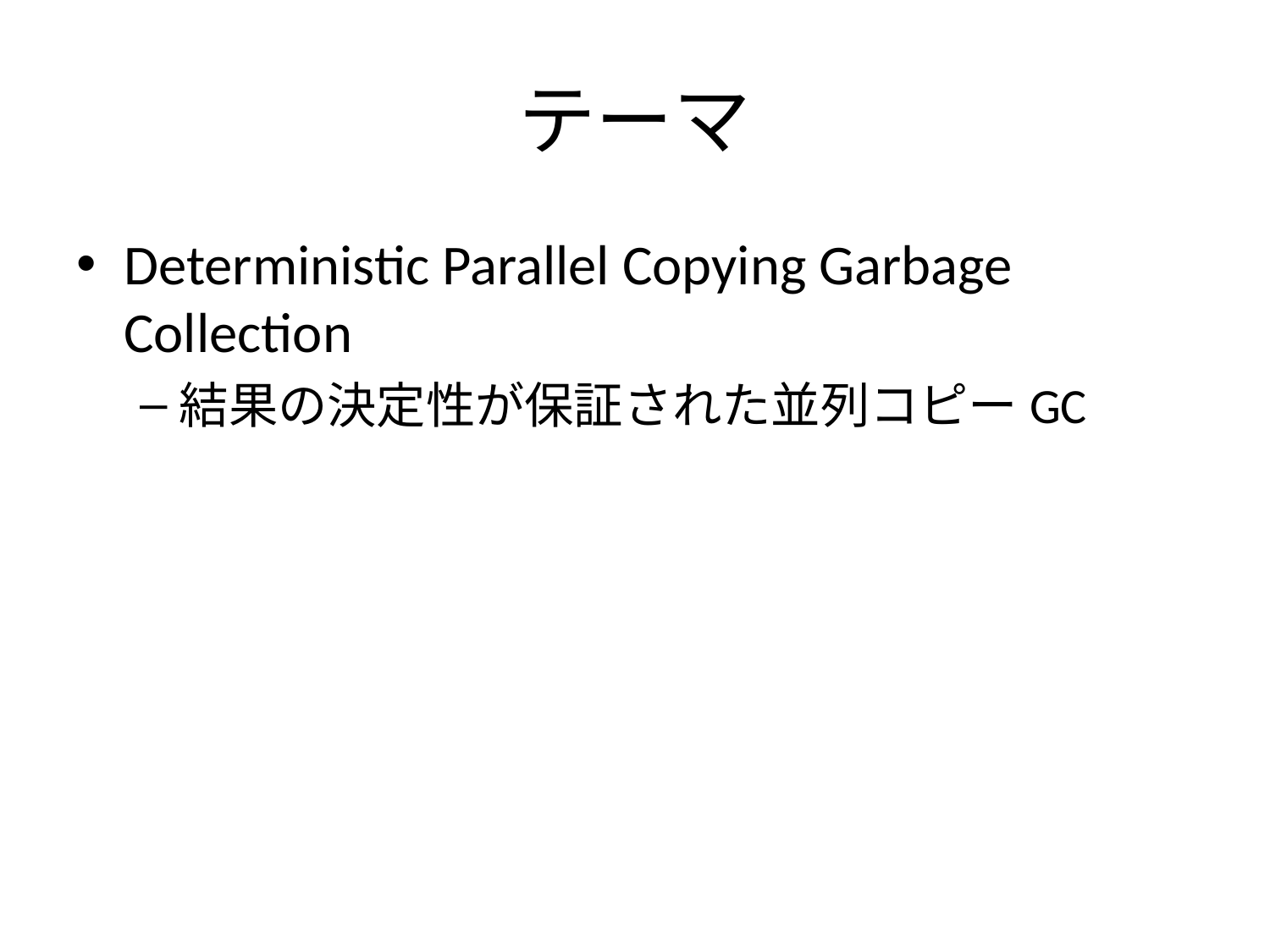

# テーマ
Deterministic Parallel Copying Garbage Collection
結果の決定性が保証された並列コピーGC